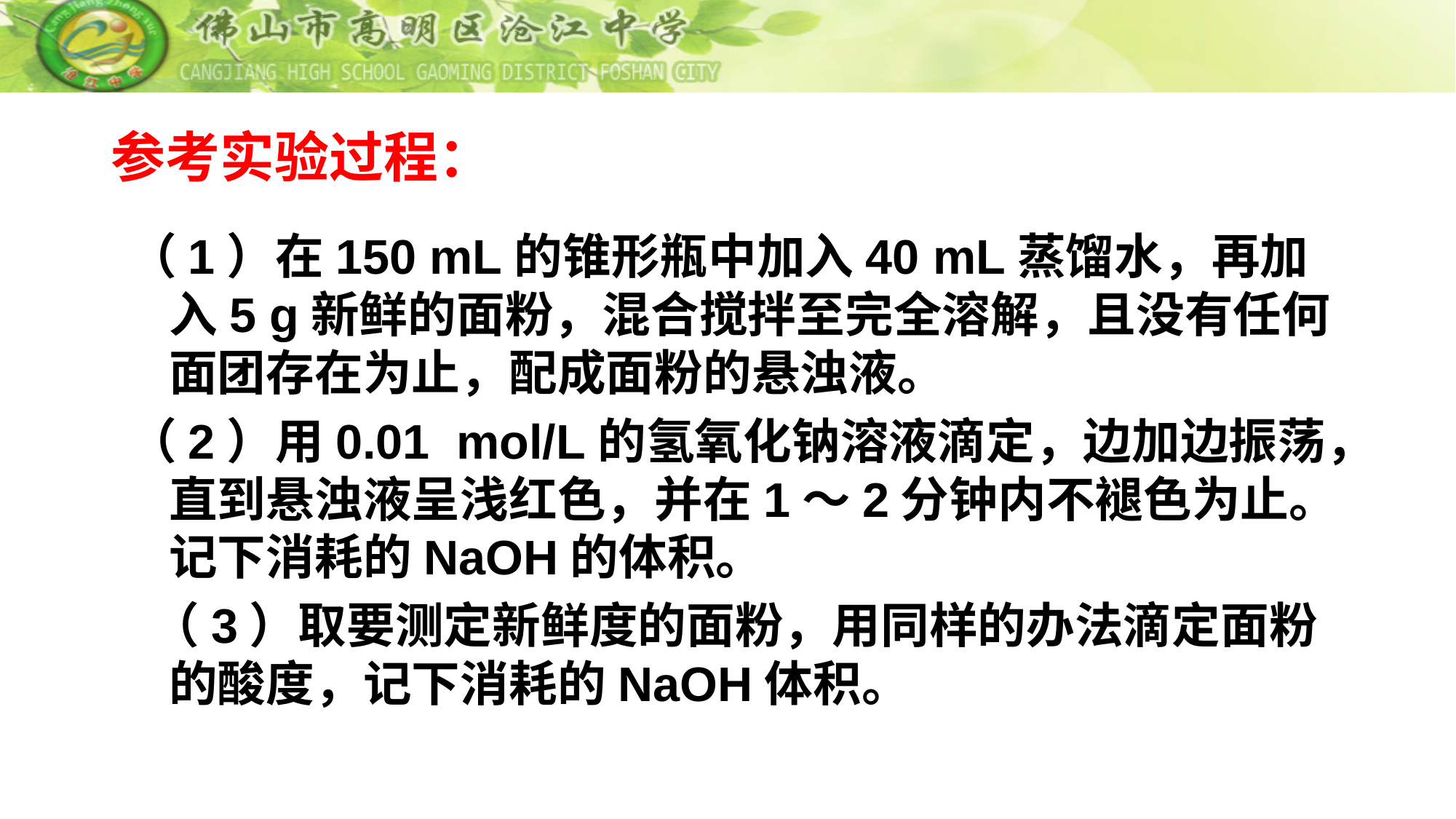

# 参考实验过程：
（1）在150 mL的锥形瓶中加入40 mL蒸馏水，再加入5 g新鲜的面粉，混合搅拌至完全溶解，且没有任何面团存在为止，配成面粉的悬浊液。
（2）用0.01  mol/L的氢氧化钠溶液滴定，边加边振荡，直到悬浊液呈浅红色，并在1～2分钟内不褪色为止。记下消耗的NaOH的体积。
 （3）取要测定新鲜度的面粉，用同样的办法滴定面粉的酸度，记下消耗的NaOH体积。